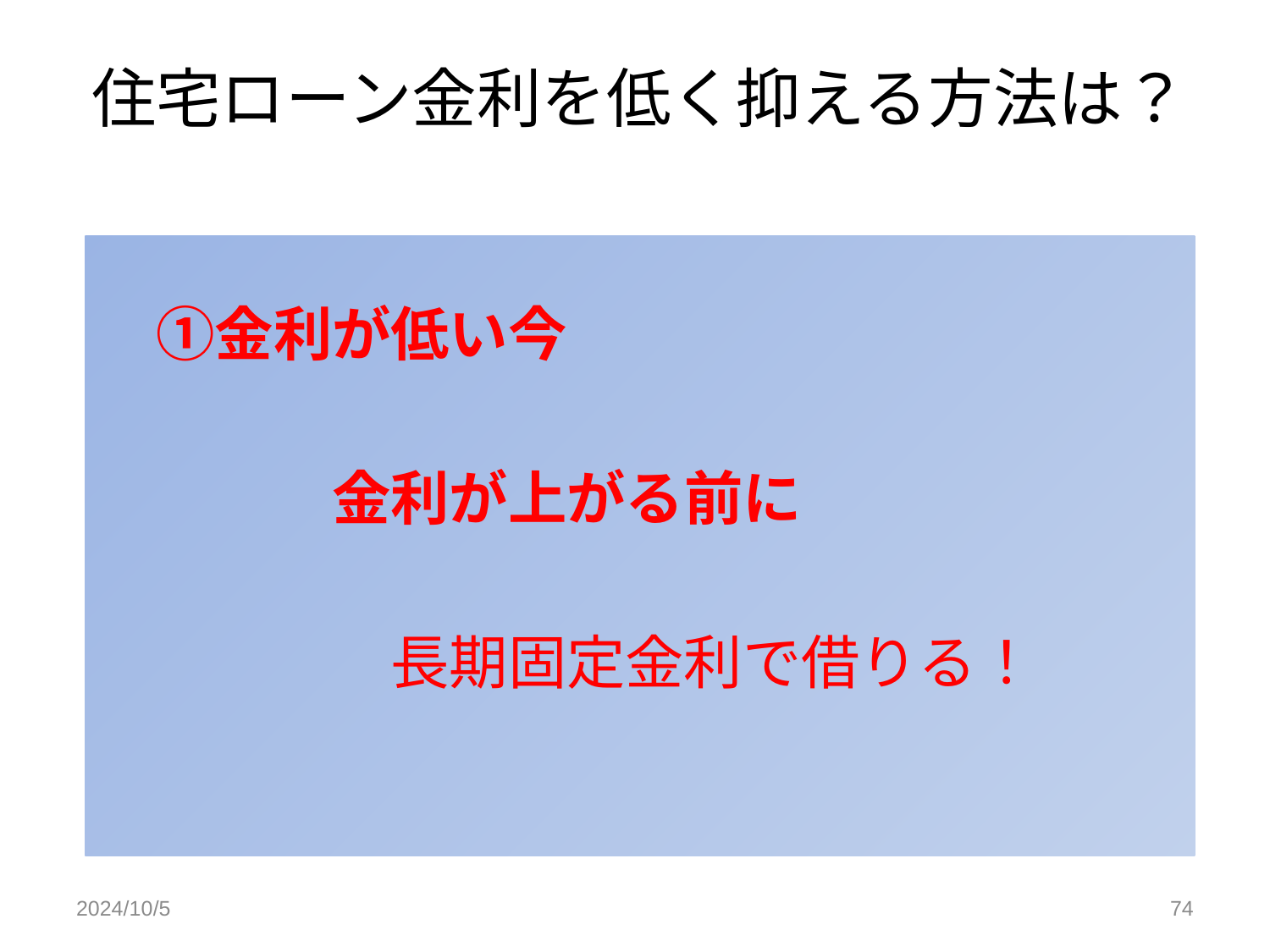

# 住宅ローン金利を低く抑える方法は？

　①金利が低い今

　　　　金利が上がる前に

　　　　　長期固定金利で借りる！

2024/10/5
74